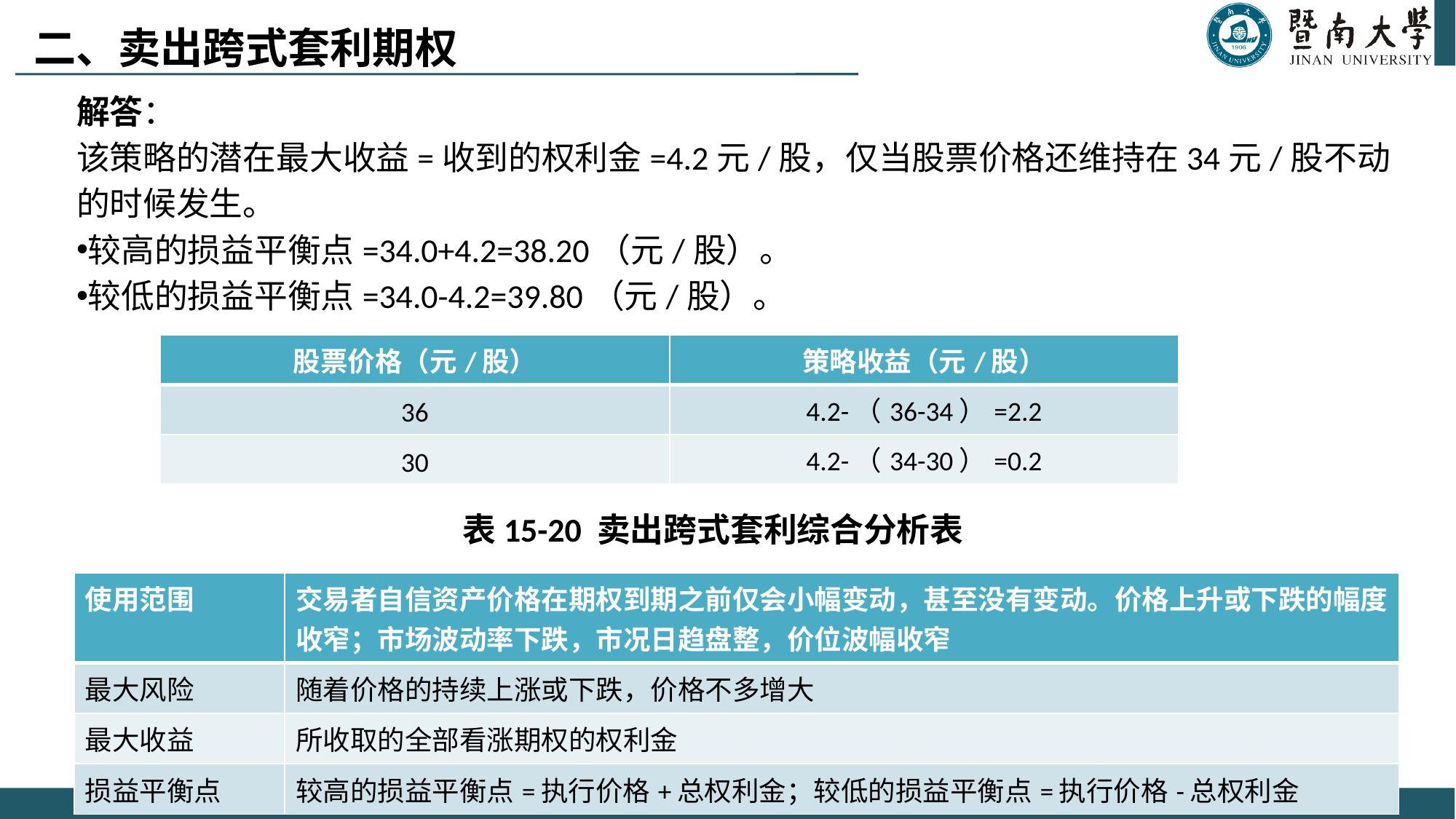

# 二、卖出跨式套利期权
解答：
该策略的潜在最大收益=收到的权利金=4.2元/股，仅当股票价格还维持在34元/股不动的时候发生。
较高的损益平衡点=34.0+4.2=38.20（元/股）。
较低的损益平衡点=34.0-4.2=39.80（元/股）。

表15-20 卖出跨式套利综合分析表
| 股票价格（元/股） | 策略收益（元/股） |
| --- | --- |
| 36 | 4.2-（36-34）=2.2 |
| 30 | 4.2-（34-30）=0.2 |
| 使用范围 | 交易者自信资产价格在期权到期之前仅会小幅变动，甚至没有变动。价格上升或下跌的幅度收窄；市场波动率下跌，市况日趋盘整，价位波幅收窄 |
| --- | --- |
| 最大风险 | 随着价格的持续上涨或下跌，价格不多增大 |
| 最大收益 | 所收取的全部看涨期权的权利金 |
| 损益平衡点 | 较高的损益平衡点=执行价格+总权利金；较低的损益平衡点=执行价格-总权利金 |